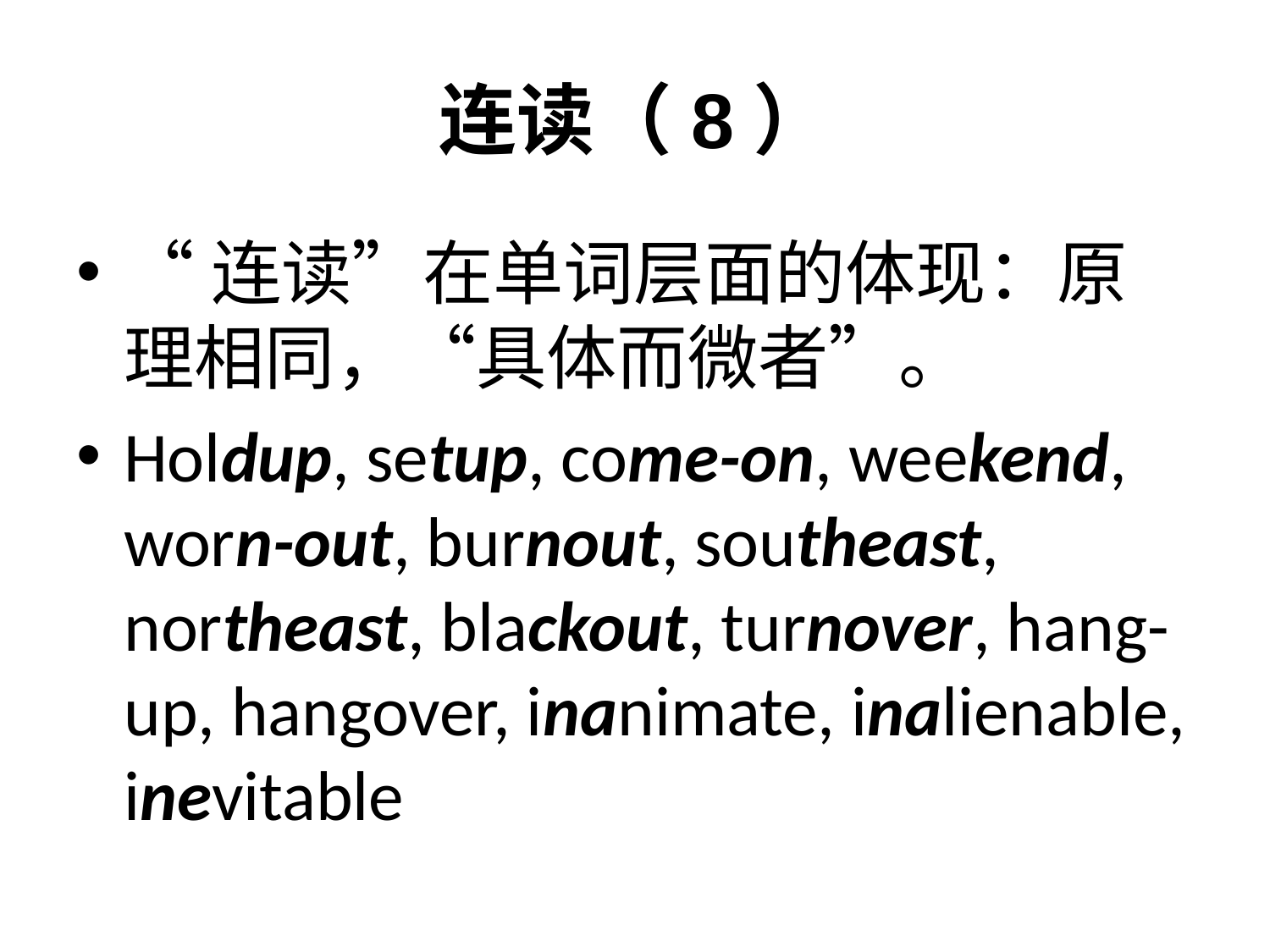

# 连读（8）
“连读”在单词层面的体现：原理相同，“具体而微者”。
Holdup, setup, come-on, weekend, worn-out, burnout, southeast, northeast, blackout, turnover, hang-up, hangover, inanimate, inalienable, inevitable